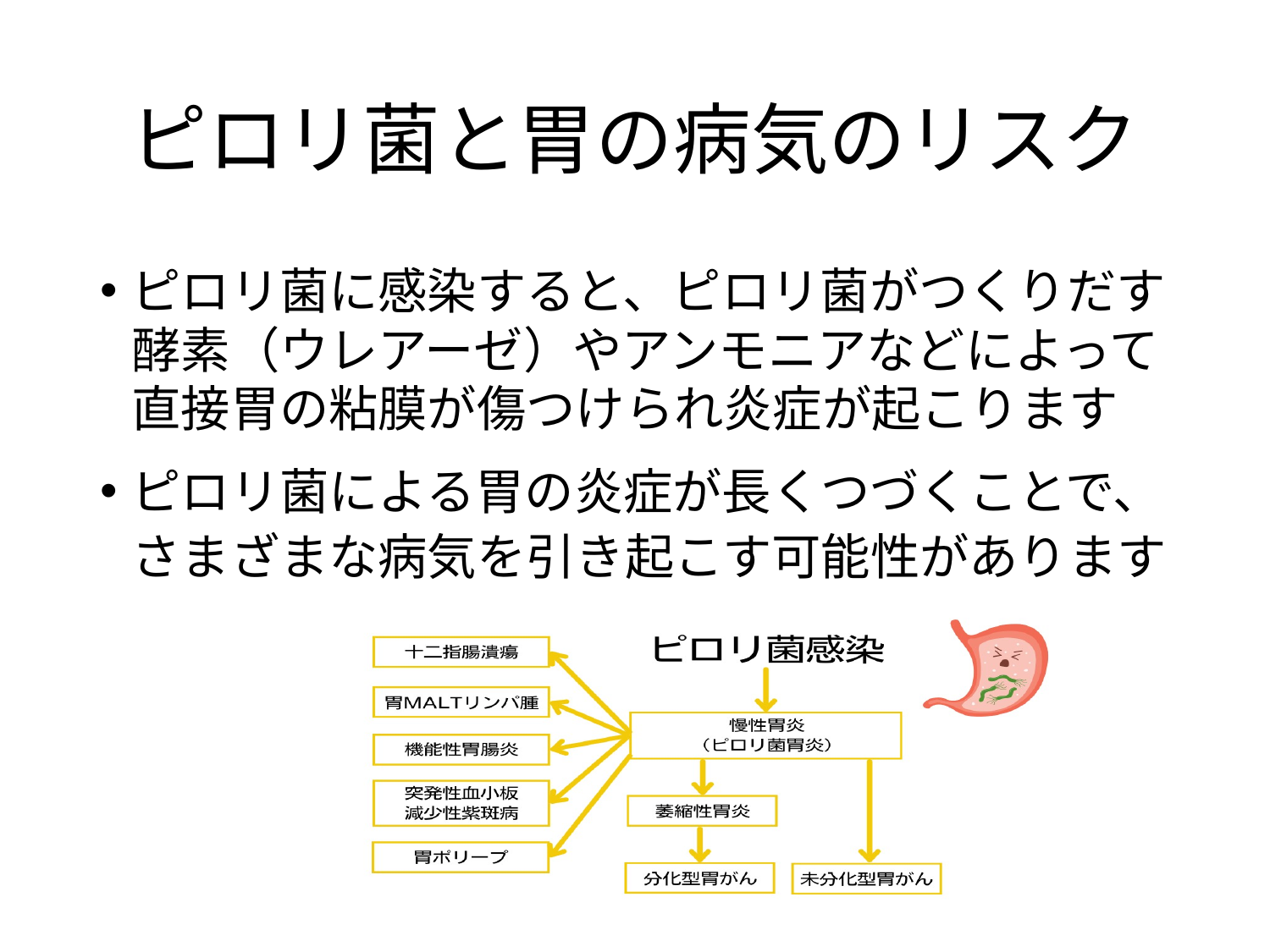

# ピロリ菌と胃の病気のリスク
ピロリ菌に感染すると、ピロリ菌がつくりだす酵素（ウレアーゼ）やアンモニアなどによって直接胃の粘膜が傷つけられ炎症が起こります
ピロリ菌による胃の炎症が長くつづくことで、さまざまな病気を引き起こす可能性があります